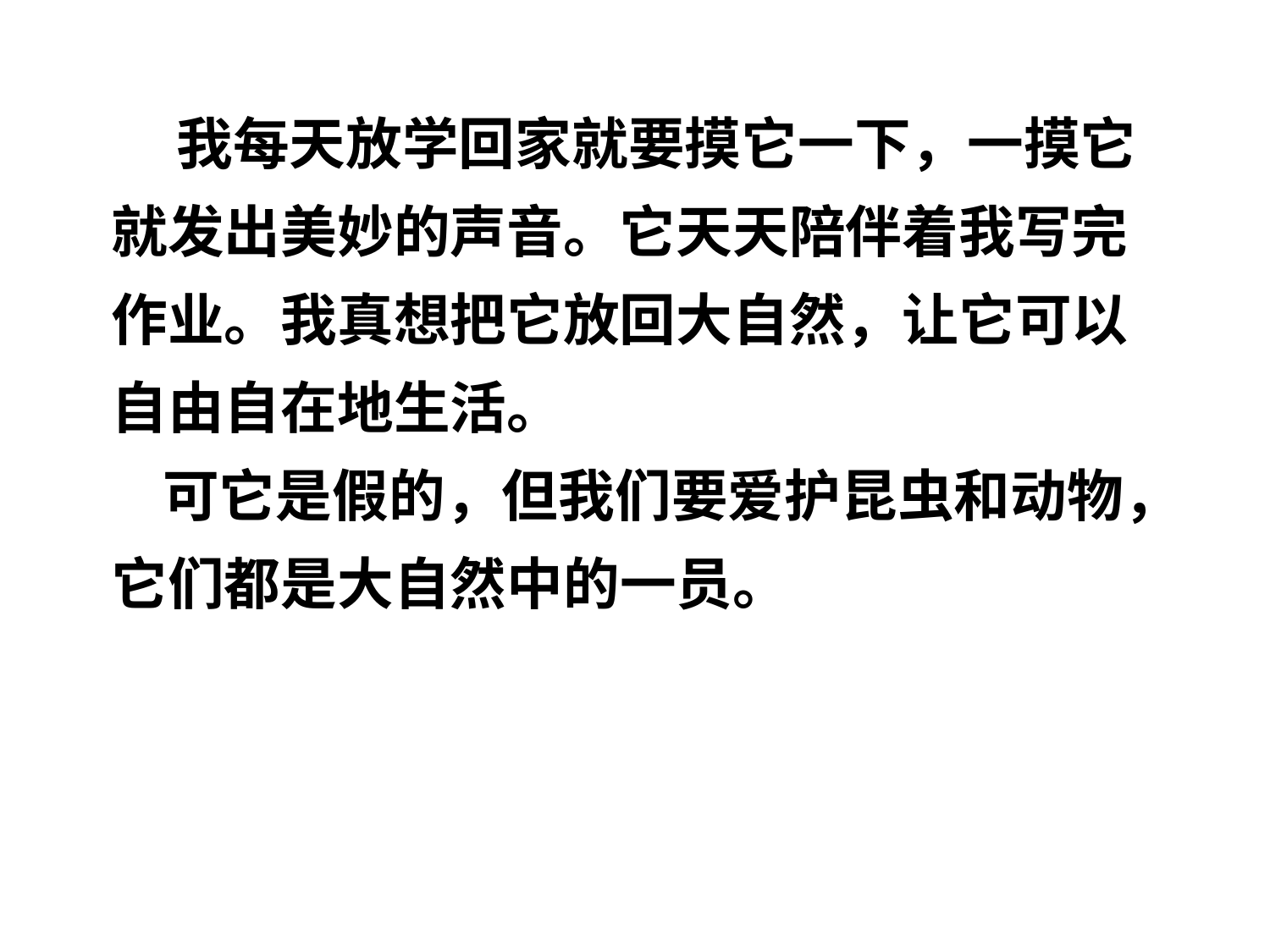

我每天放学回家就要摸它一下，一摸它就发出美妙的声音。它天天陪伴着我写完作业。我真想把它放回大自然，让它可以自由自在地生活。
    可它是假的，但我们要爱护昆虫和动物，它们都是大自然中的一员。